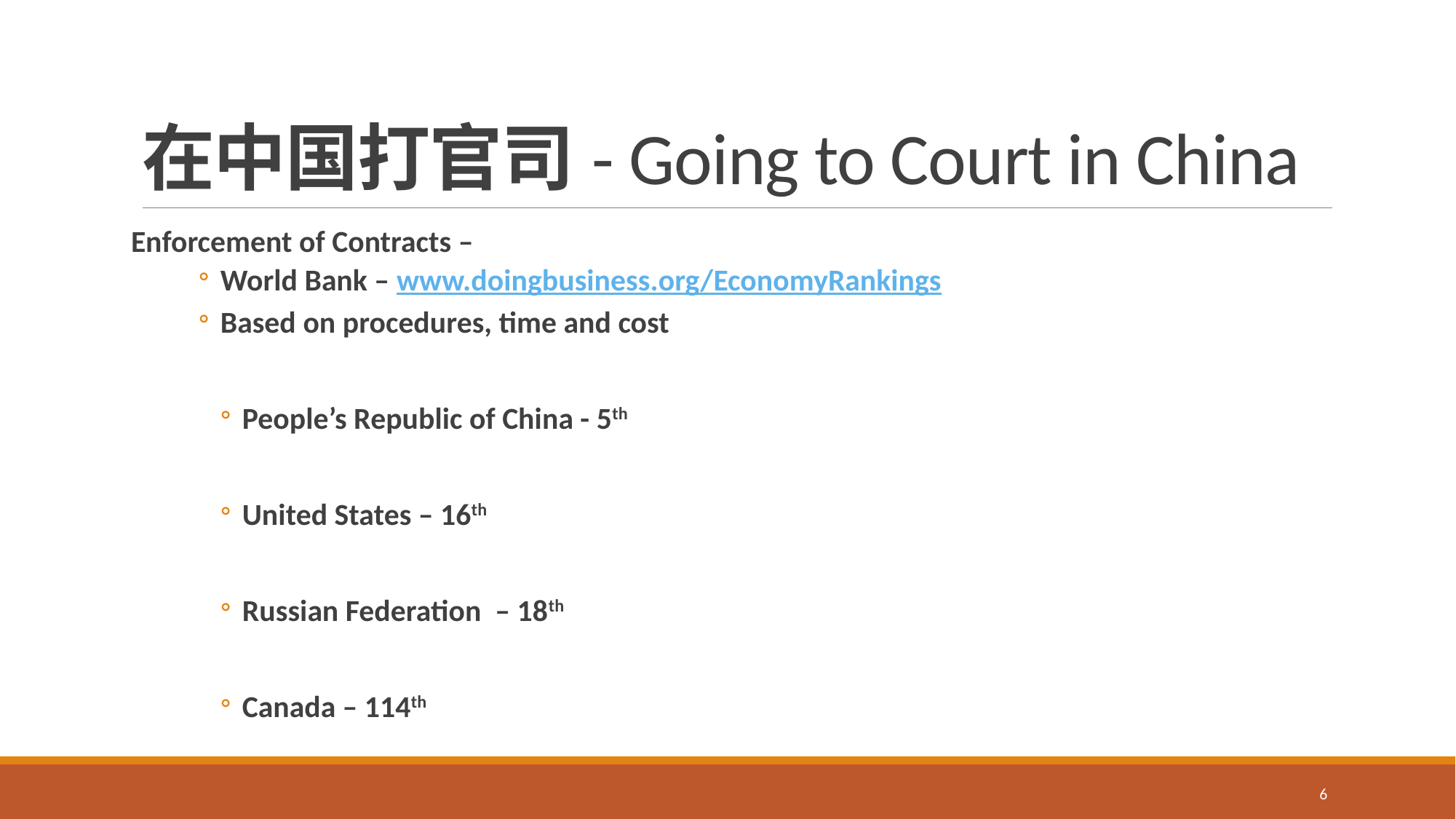

# 在中国打官司- Going to Court in China
Enforcement of Contracts –
World Bank – www.doingbusiness.org/EconomyRankings
Based on procedures, time and cost

People’s Republic of China - 5th

United States – 16th

Russian Federation  – 18th

Canada – 114th

6